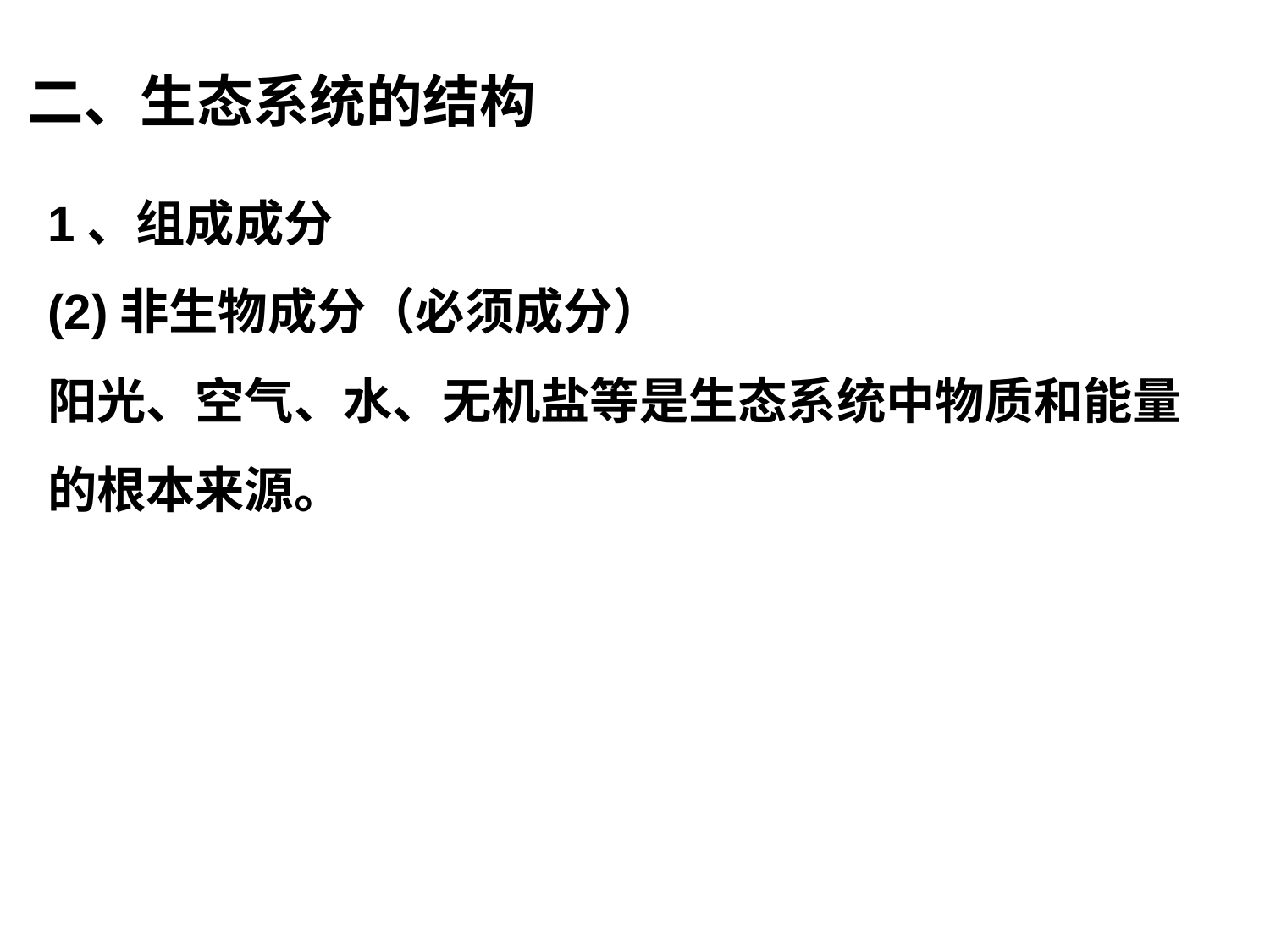

二、生态系统的结构
1、组成成分
(2)非生物成分（必须成分）
阳光、空气、水、无机盐等是生态系统中物质和能量的根本来源。